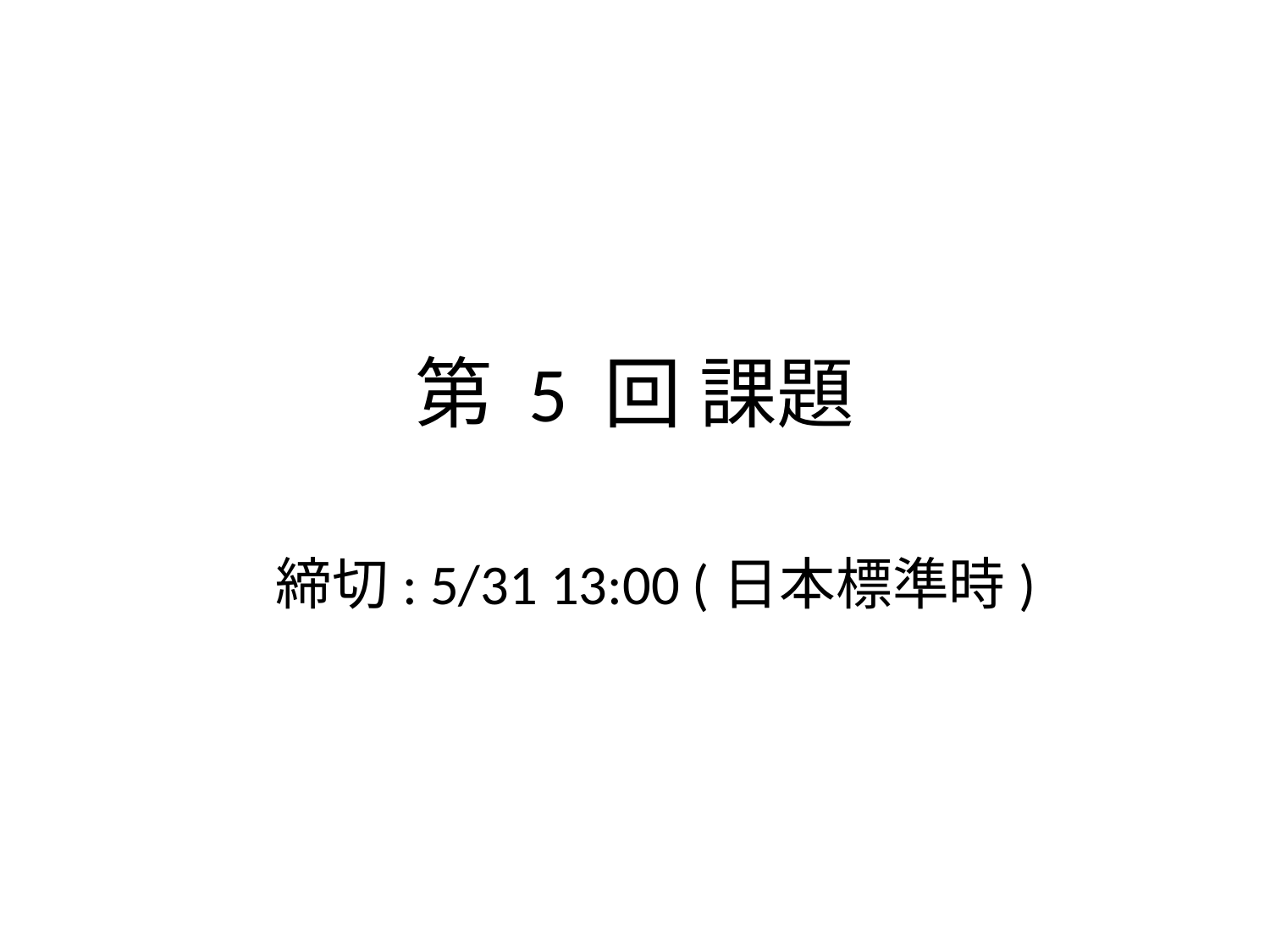

# 第 5 回 課題
締切: 5/31 13:00 (日本標準時)